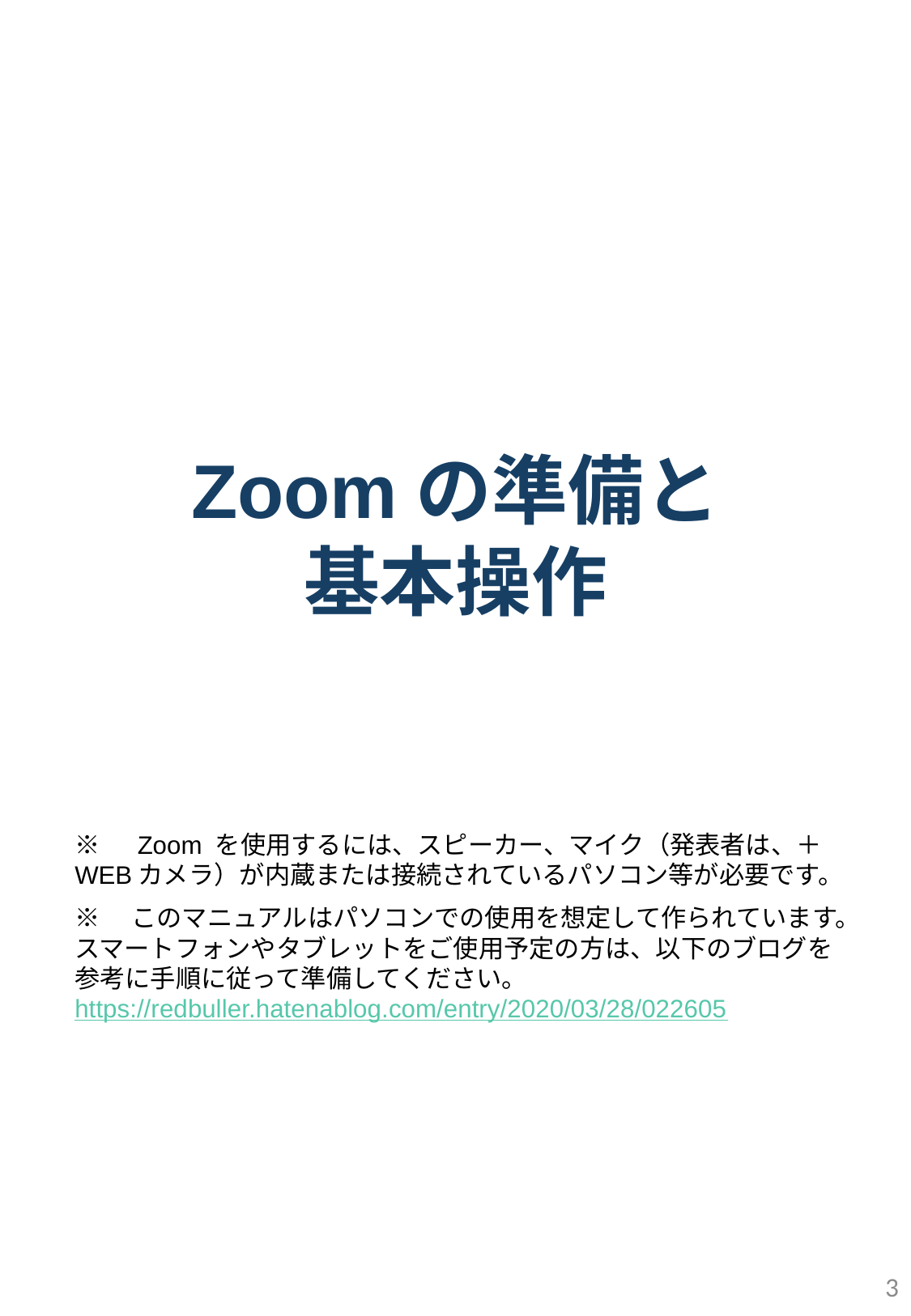

Zoomの準備と
基本操作
※　Zoom を使用するには、スピーカー、マイク（発表者は、＋WEBカメラ）が内蔵または接続されているパソコン等が必要です。
※　このマニュアルはパソコンでの使用を想定して作られています。スマートフォンやタブレットをご使用予定の方は、以下のブログを参考に手順に従って準備してください。 https://redbuller.hatenablog.com/entry/2020/03/28/022605

3